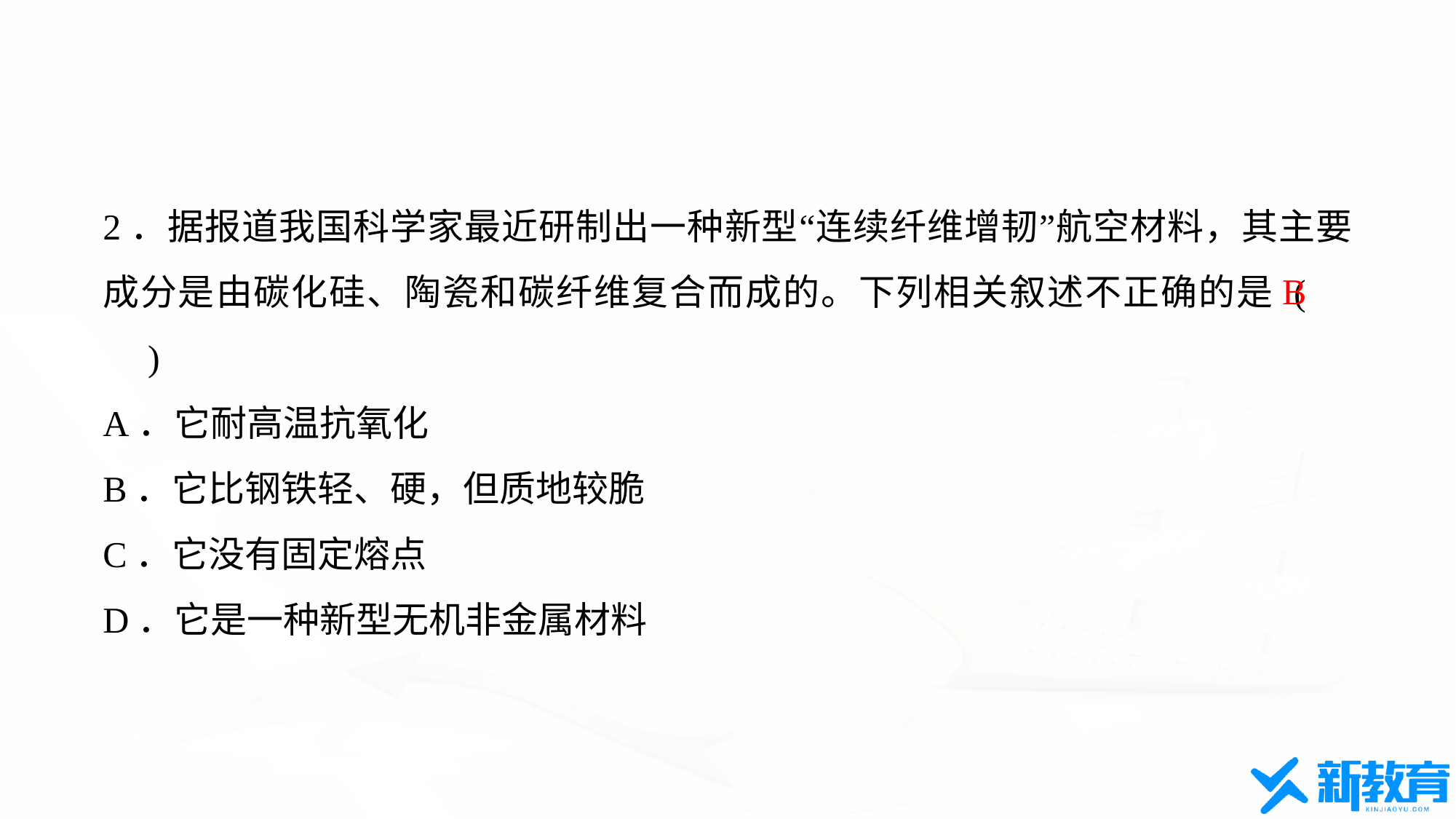

2．据报道我国科学家最近研制出一种新型“连续纤维增韧”航空材料，其主要成分是由碳化硅、陶瓷和碳纤维复合而成的。下列相关叙述不正确的是 (　　)
A．它耐高温抗氧化
B．它比钢铁轻、硬，但质地较脆
C．它没有固定熔点
D．它是一种新型无机非金属材料
B